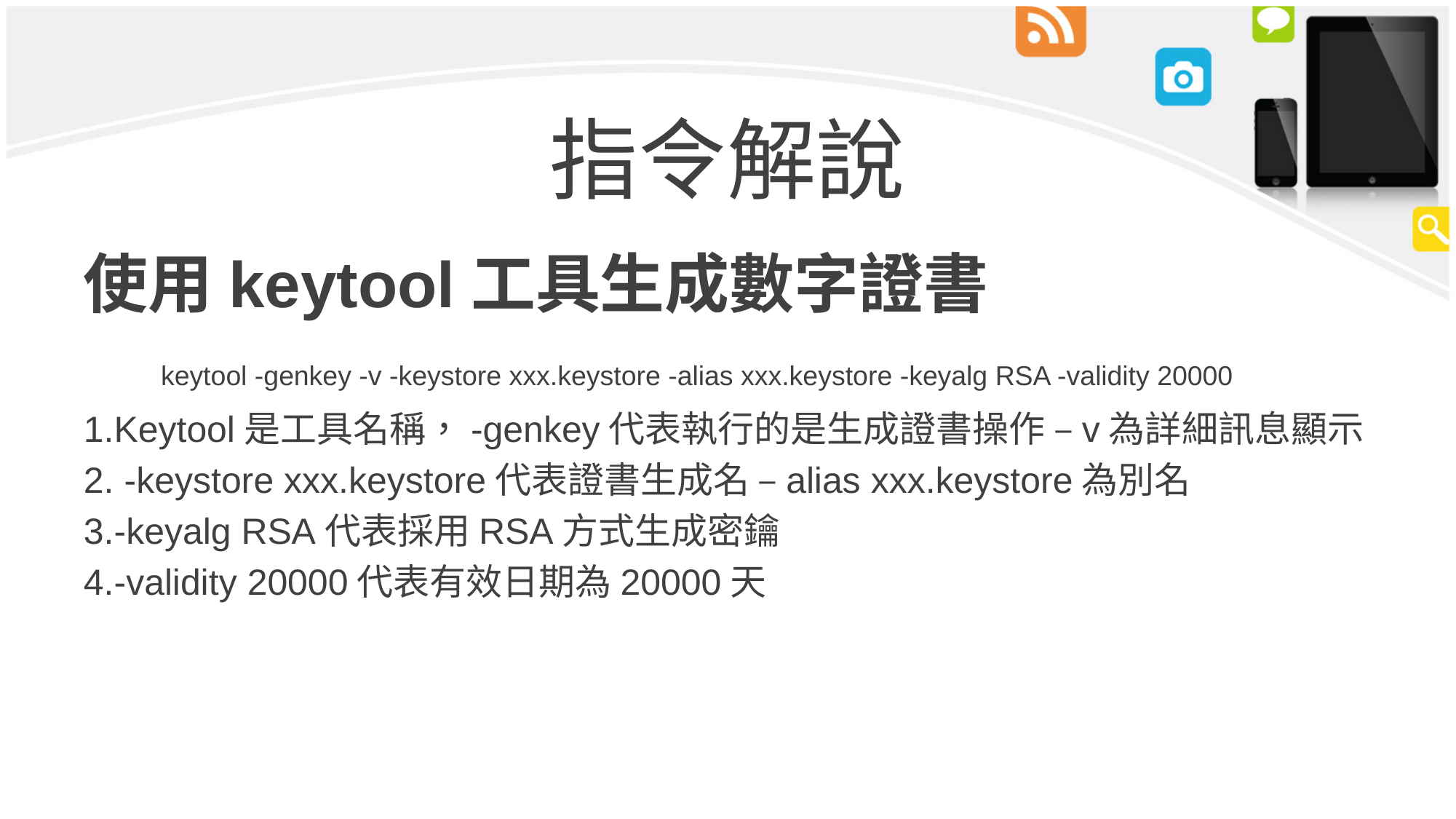

# 指令解說
使用keytool工具生成數字證書
      keytool -genkey -v -keystore xxx.keystore -alias xxx.keystore -keyalg RSA -validity 20000
1.Keytool是工具名稱，-genkey代表執行的是生成證書操作 –v為詳細訊息顯示
2. -keystore xxx.keystore代表證書生成名 –alias xxx.keystore為別名
3.-keyalg RSA代表採用RSA方式生成密鑰
4.-validity 20000代表有效日期為20000天